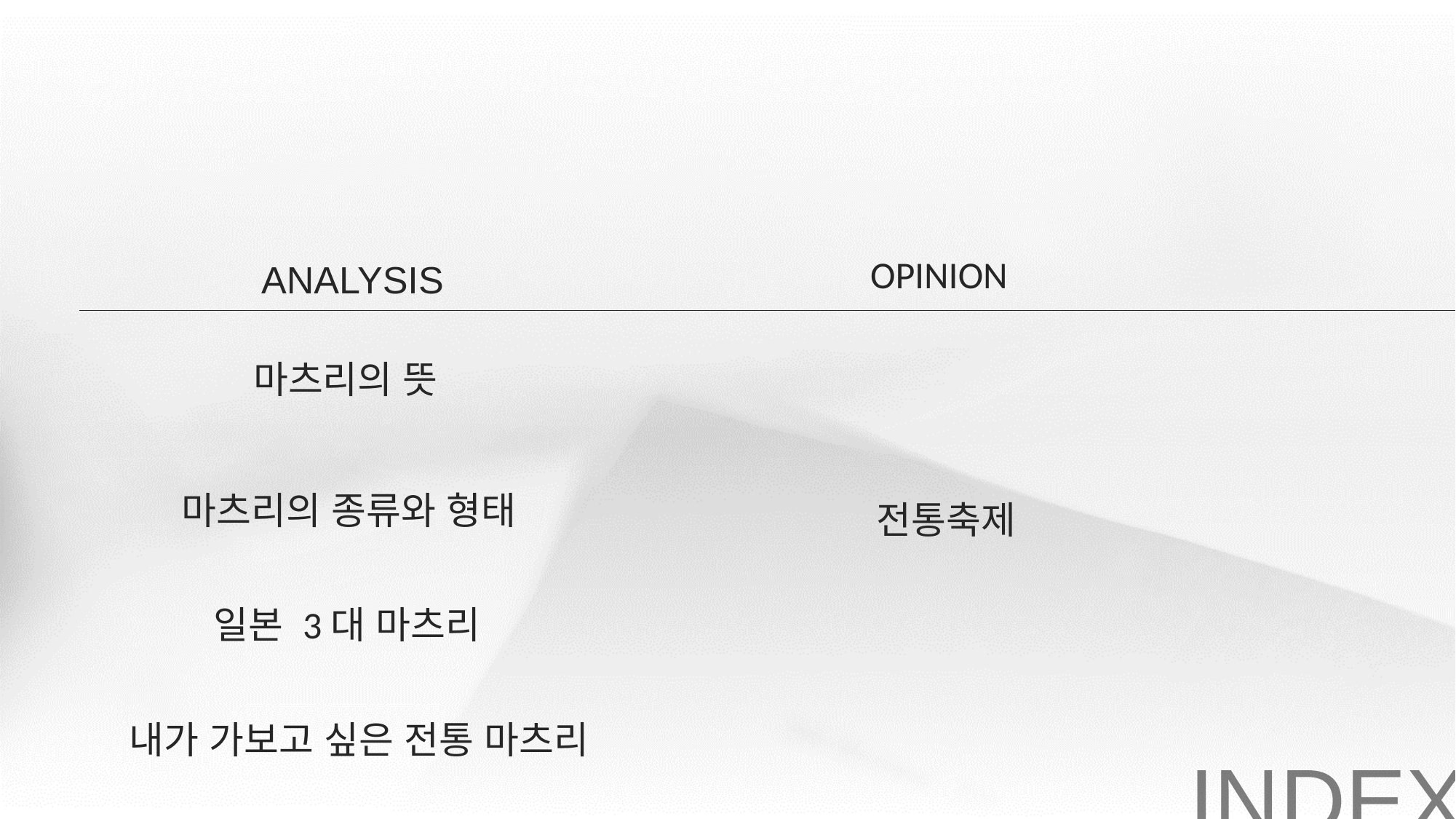

OPINION
ANALYSIS
마츠리의 뜻
마츠리의 종류와 형태
전통축제
일본 3대 마츠리
내가 가보고 싶은 전통 마츠리
INDEX